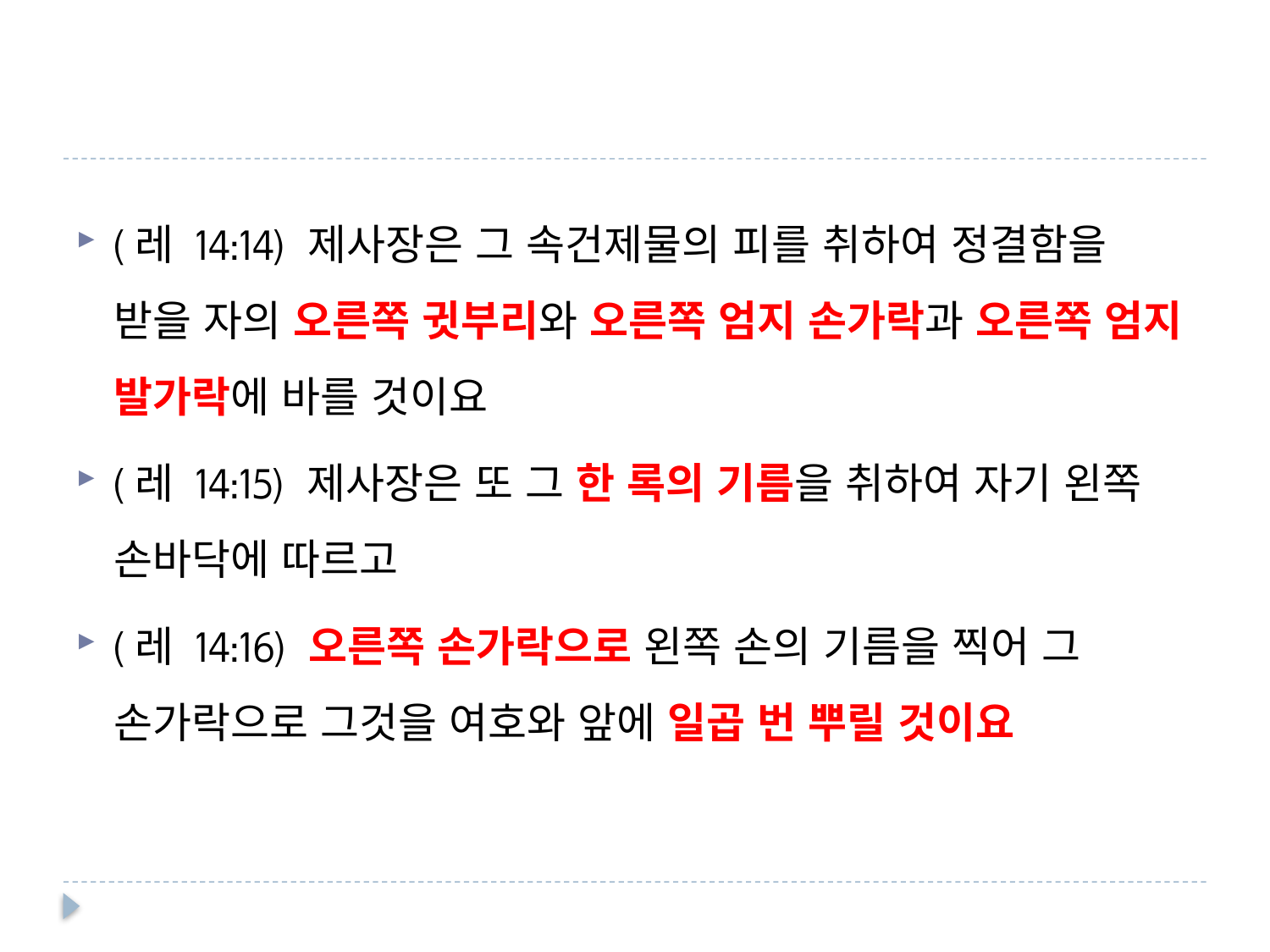

#
(레 14:14) 제사장은 그 속건제물의 피를 취하여 정결함을 받을 자의 오른쪽 귓부리와 오른쪽 엄지 손가락과 오른쪽 엄지 발가락에 바를 것이요
(레 14:15) 제사장은 또 그 한 록의 기름을 취하여 자기 왼쪽 손바닥에 따르고
(레 14:16) 오른쪽 손가락으로 왼쪽 손의 기름을 찍어 그 손가락으로 그것을 여호와 앞에 일곱 번 뿌릴 것이요